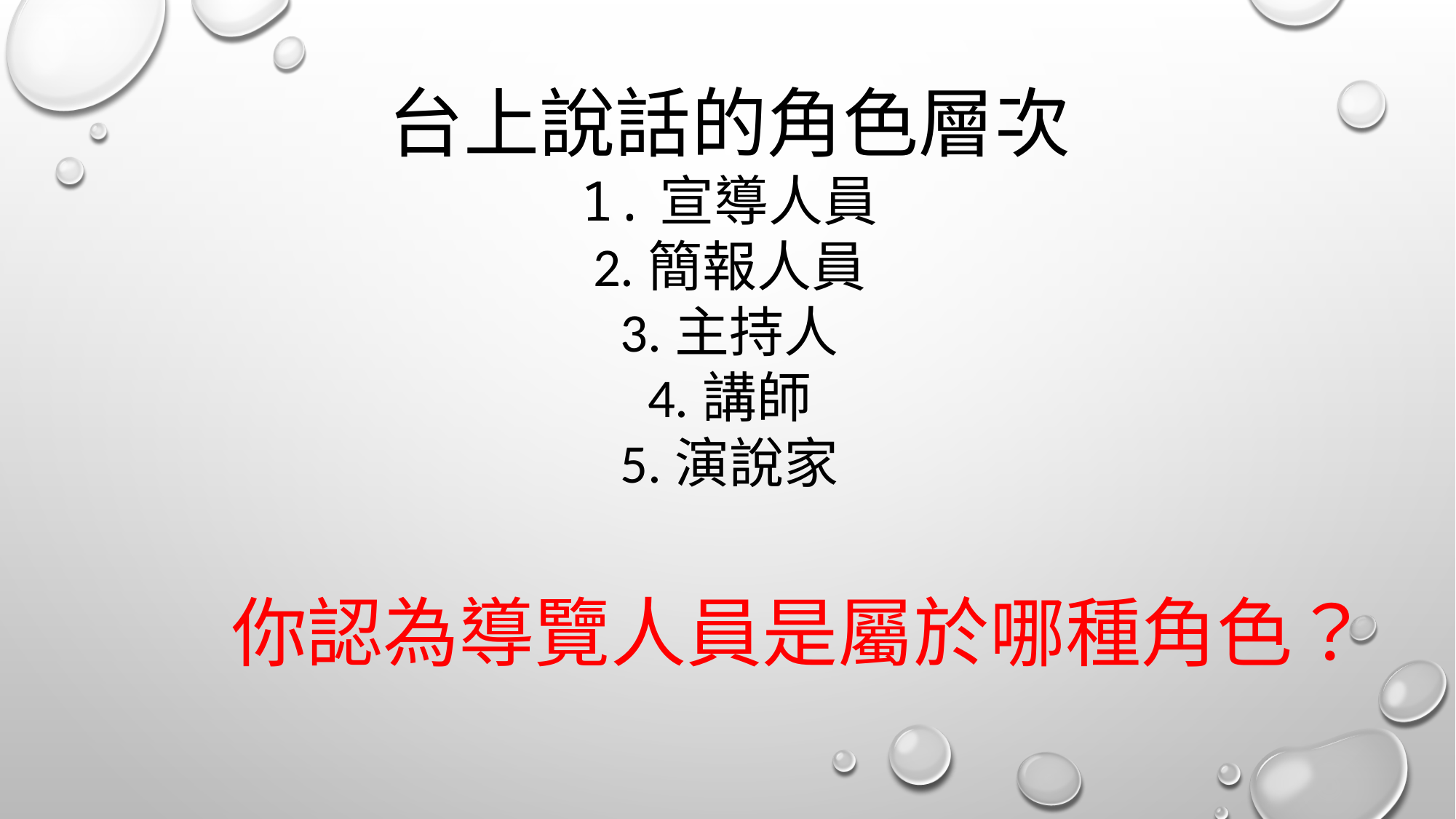

台上說話的角色層次
1.宣導人員
2.簡報人員
3.主持人
4.講師
5.演說家
你認為導覽人員是屬於哪種角色？